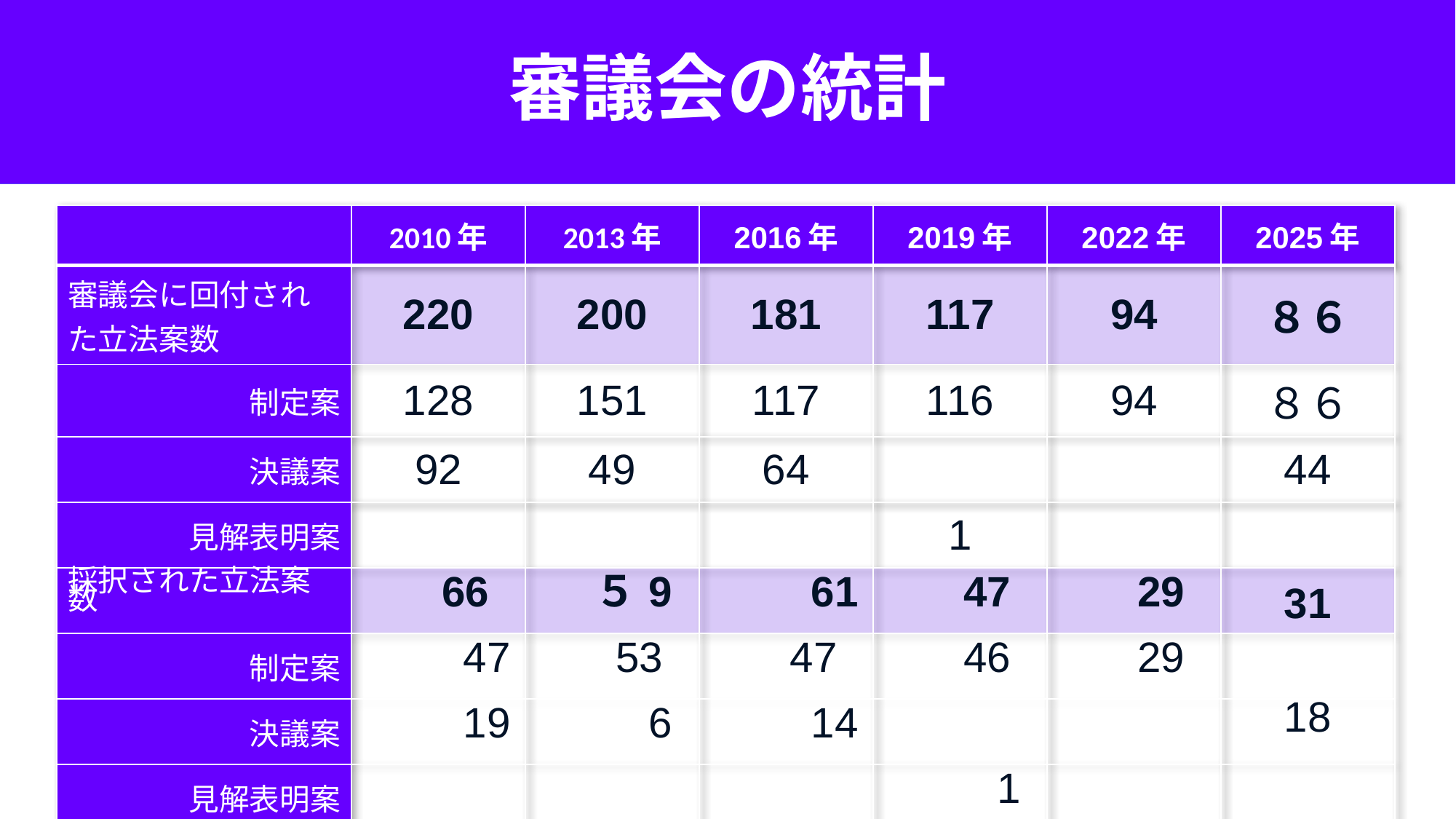

# 審議会の統計
|  | 2010年 | 2013年 | 2016年 | 2019年 | 2022年 | 2025年 |
| --- | --- | --- | --- | --- | --- | --- |
| 審議会に回付された立法案数 | 220 | 200 | 181 | 117 | 94 | ８６ |
| 制定案 | 128 | 151 | 117 | 116 | 94 | ８６ |
| 決議案 | 92 | 49 | 64 |  |  | 44 |
| 見解表明案 |  |  |  | 1 |  |  |
| 採択された立法案数 | 66 | ５9 | 61 | 47 | 29 | 31 |
| 制定案 | 47 | 53 | 47 | 46 | 29 |  |
| 決議案 | 19 | 6 | 14 |  |  | 18 |
| 見解表明案 |  |  |  | 1 |  |  |